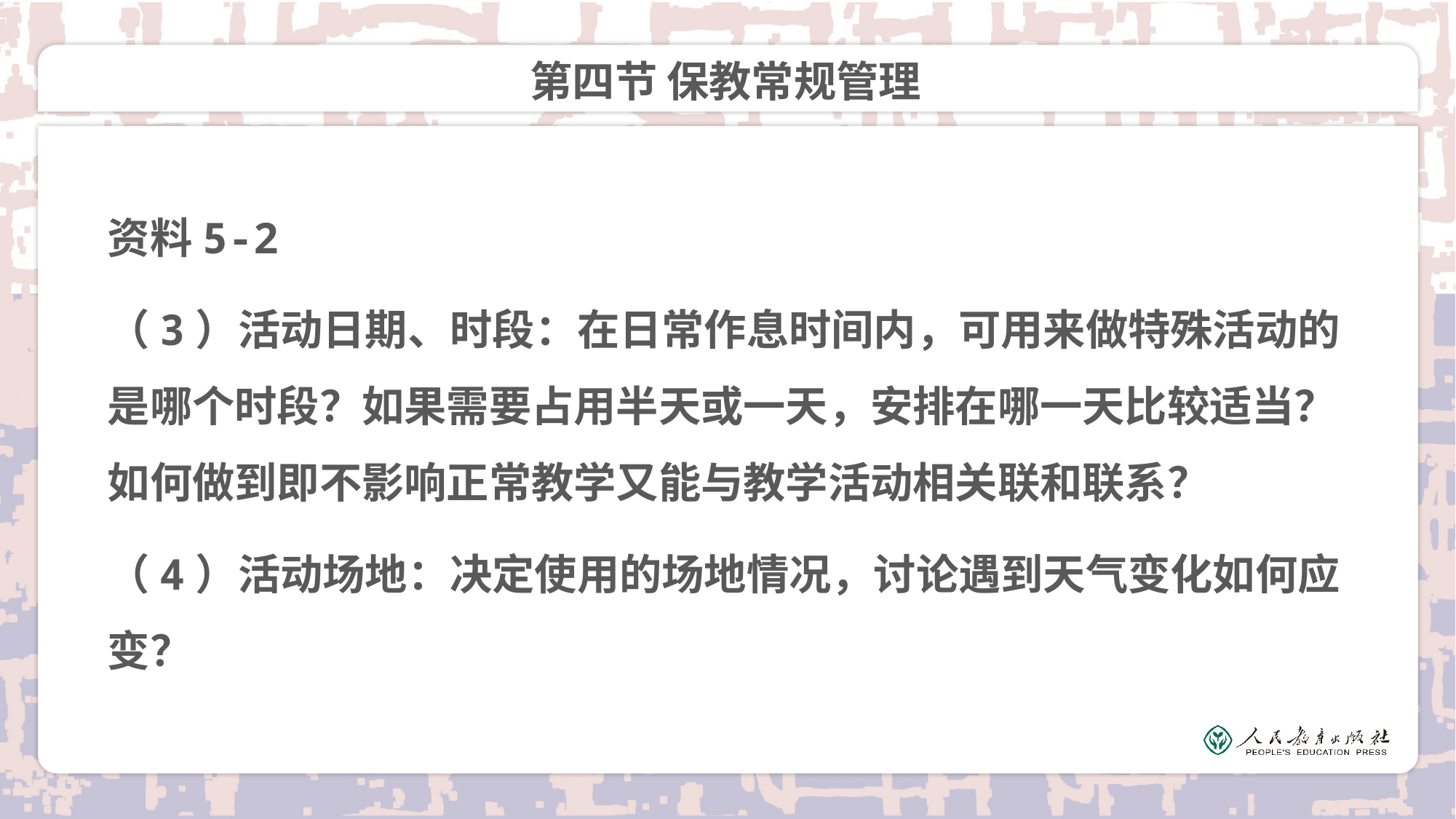

# 第四节 保教常规管理
资料5-2
（3）活动日期、时段：在日常作息时间内，可用来做特殊活动的是哪个时段？如果需要占用半天或一天，安排在哪一天比较适当？如何做到即不影响正常教学又能与教学活动相关联和联系？
（4）活动场地：决定使用的场地情况，讨论遇到天气变化如何应变？